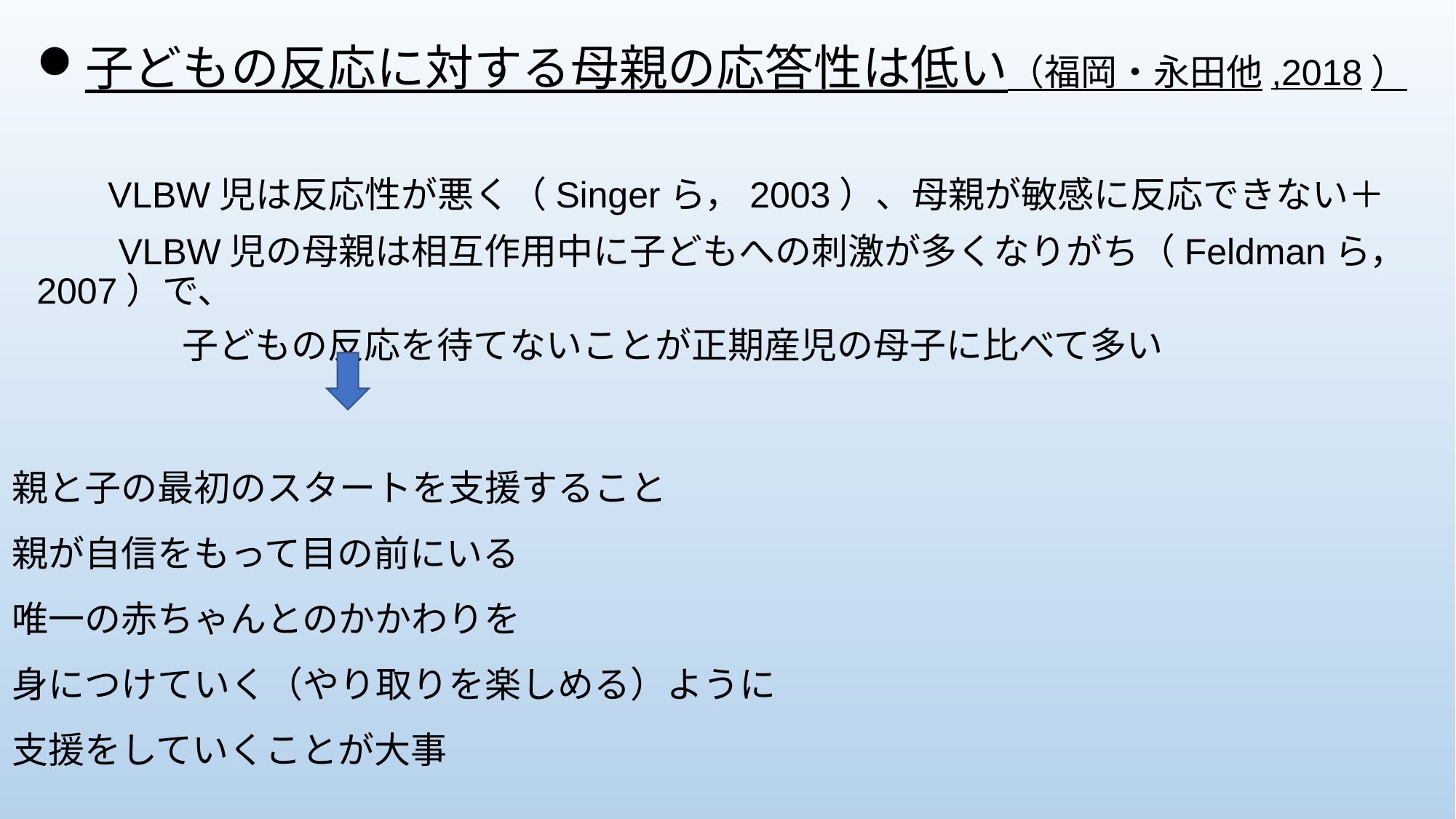

子どもの反応に対する母親の応答性は低い（福岡・永田他,2018）

　 VLBW児は反応性が悪く（Singerら，2003）、母親が敏感に反応できない＋
　　VLBW児の母親は相互作用中に子どもへの刺激が多くなりがち（Feldmanら，2007）で、
　　　　子どもの反応を待てないことが正期産児の母子に比べて多い

親と子の最初のスタートを支援すること
親が自信をもって目の前にいる
唯一の赤ちゃんとのかかわりを
身につけていく（やり取りを楽しめる）ように
支援をしていくことが大事